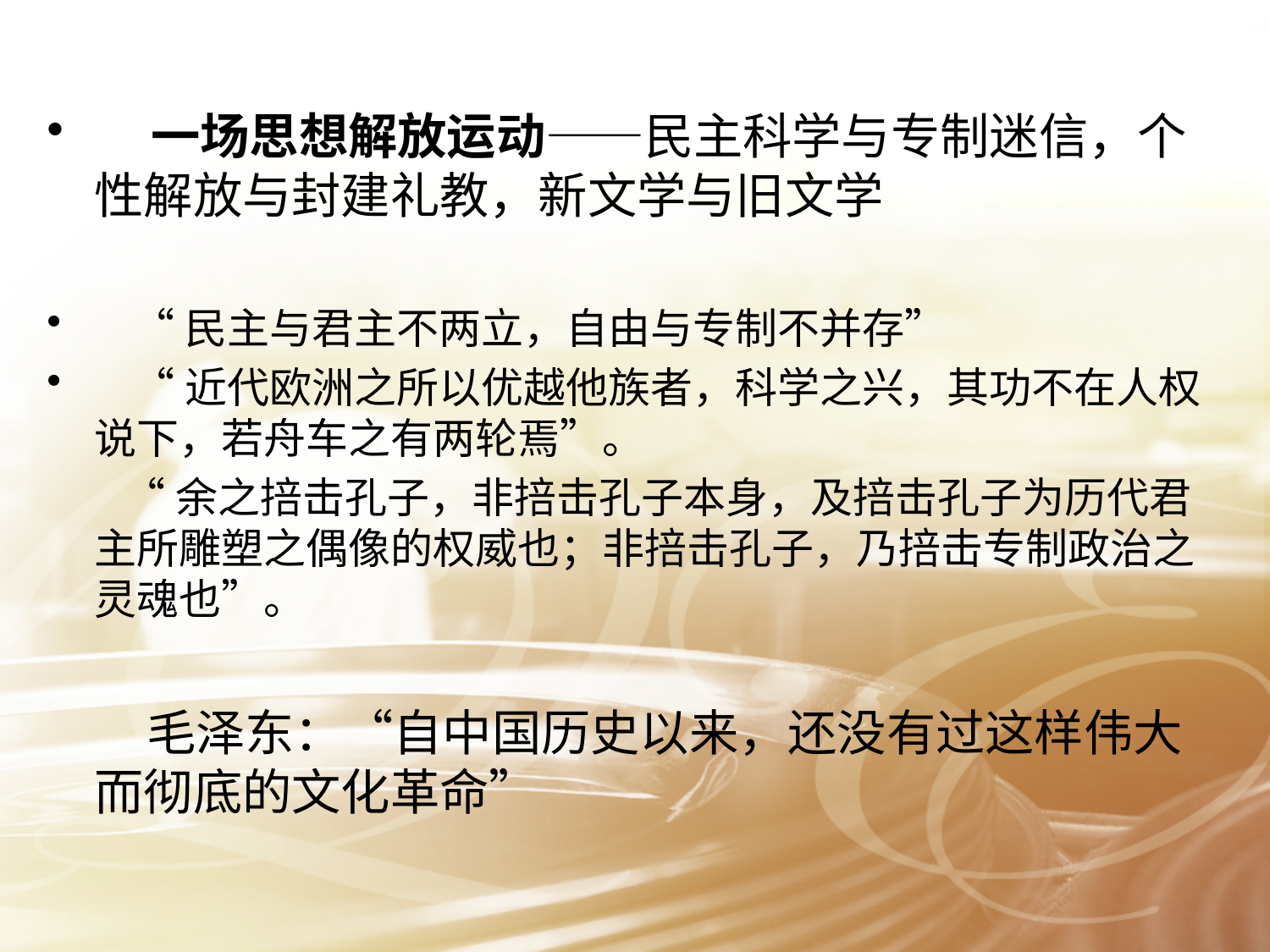

#
    一场思想解放运动——民主科学与专制迷信，个性解放与封建礼教，新文学与旧文学

    “民主与君主不两立，自由与专制不并存”
    “近代欧洲之所以优越他族者，科学之兴，其功不在人权说下，若舟车之有两轮焉”。
        “余之掊击孔子，非掊击孔子本身，及掊击孔子为历代君主所雕塑之偶像的权威也；非掊击孔子，乃掊击专制政治之灵魂也”。

        毛泽东：“自中国历史以来，还没有过这样伟大而彻底的文化革命”